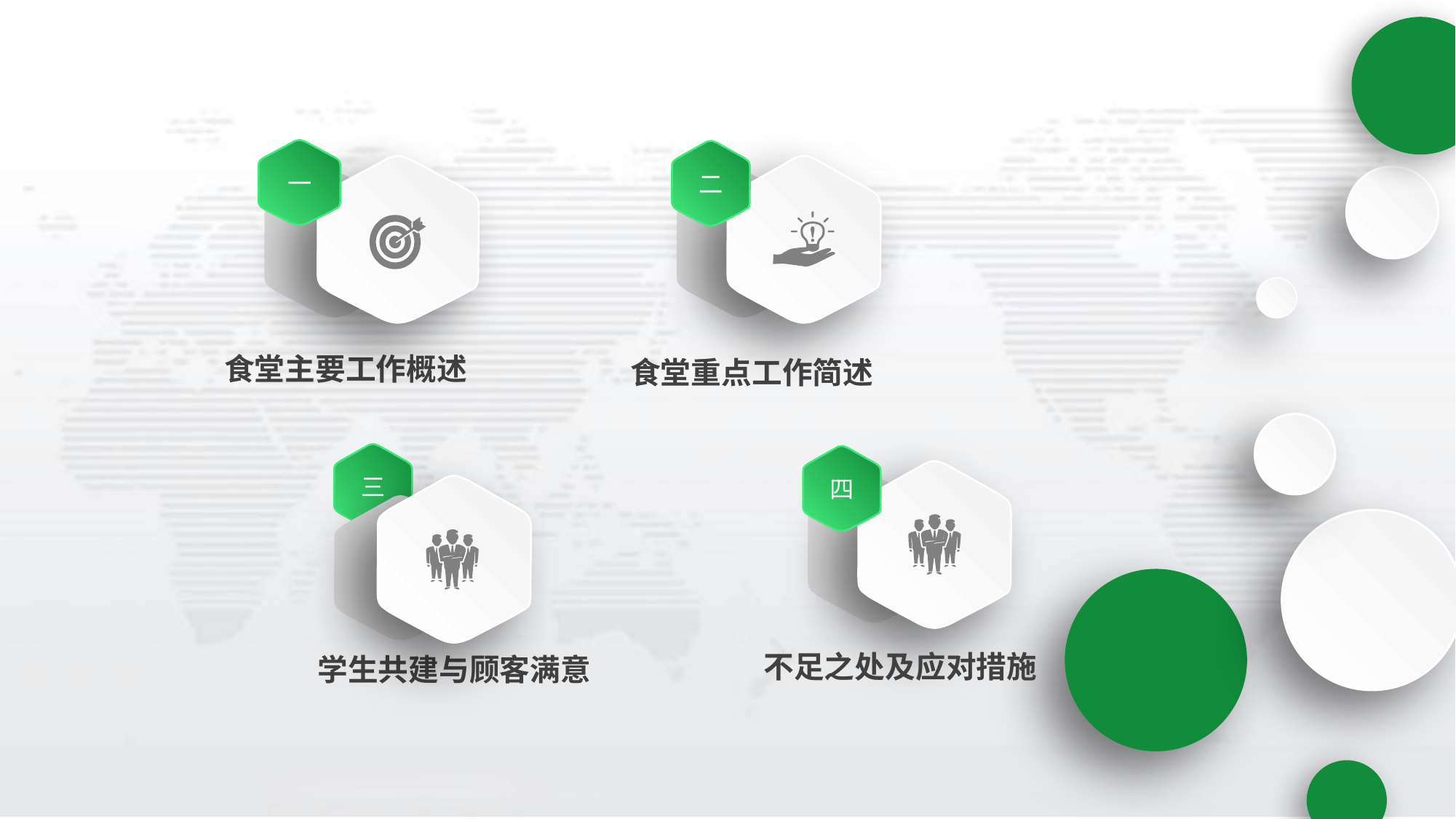

一

二

食堂主要工作概述
食堂重点工作简述

三
四

不足之处及应对措施

学生共建与顾客满意